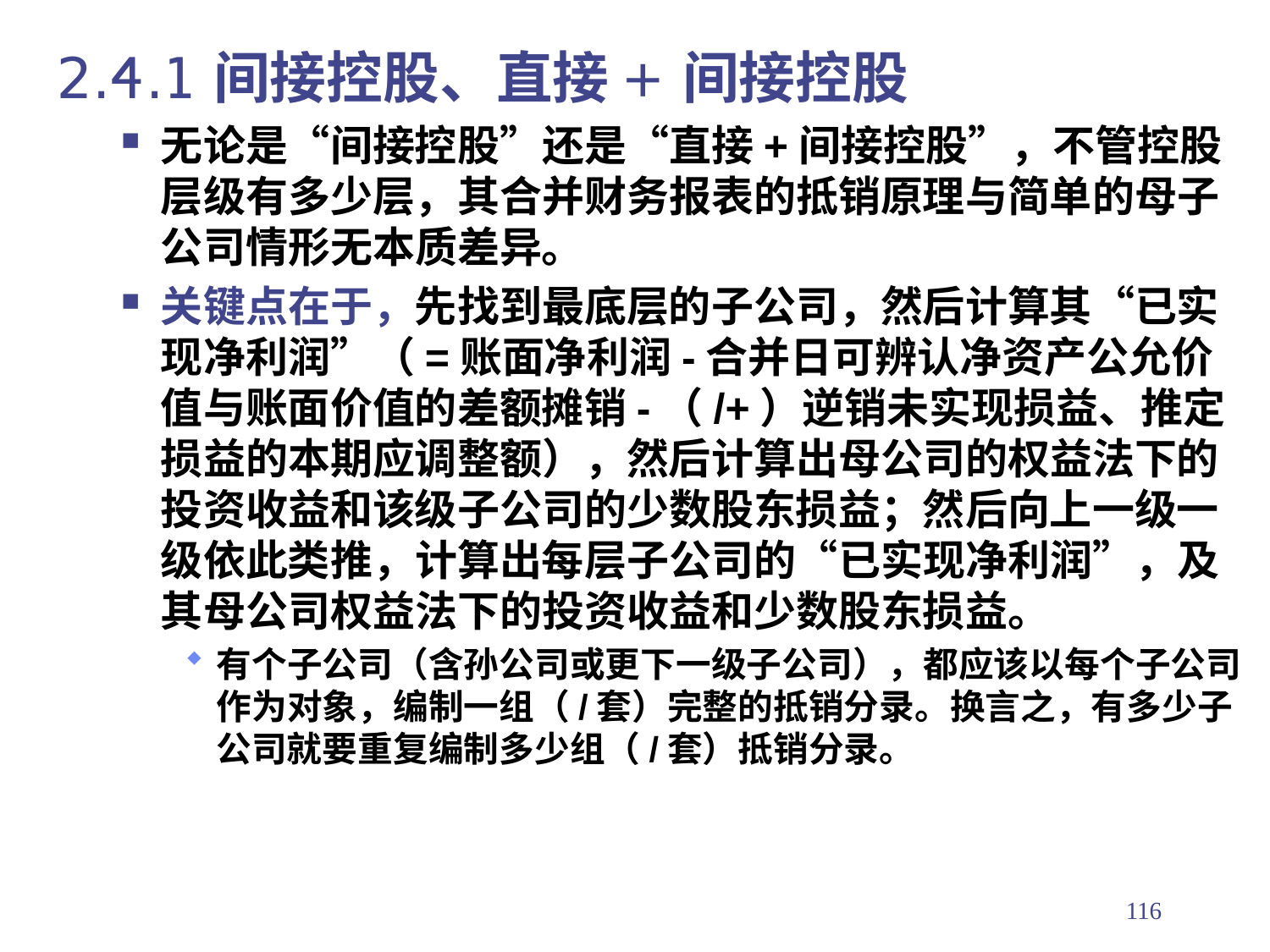

2.4.1间接控股、直接+间接控股
无论是“间接控股”还是“直接+间接控股”，不管控股层级有多少层，其合并财务报表的抵销原理与简单的母子公司情形无本质差异。
关键点在于，先找到最底层的子公司，然后计算其“已实现净利润”（=账面净利润-合并日可辨认净资产公允价值与账面价值的差额摊销-（/+）逆销未实现损益、推定损益的本期应调整额），然后计算出母公司的权益法下的投资收益和该级子公司的少数股东损益；然后向上一级一级依此类推，计算出每层子公司的“已实现净利润”，及其母公司权益法下的投资收益和少数股东损益。
有个子公司（含孙公司或更下一级子公司），都应该以每个子公司作为对象，编制一组（/套）完整的抵销分录。换言之，有多少子公司就要重复编制多少组（/套）抵销分录。
116